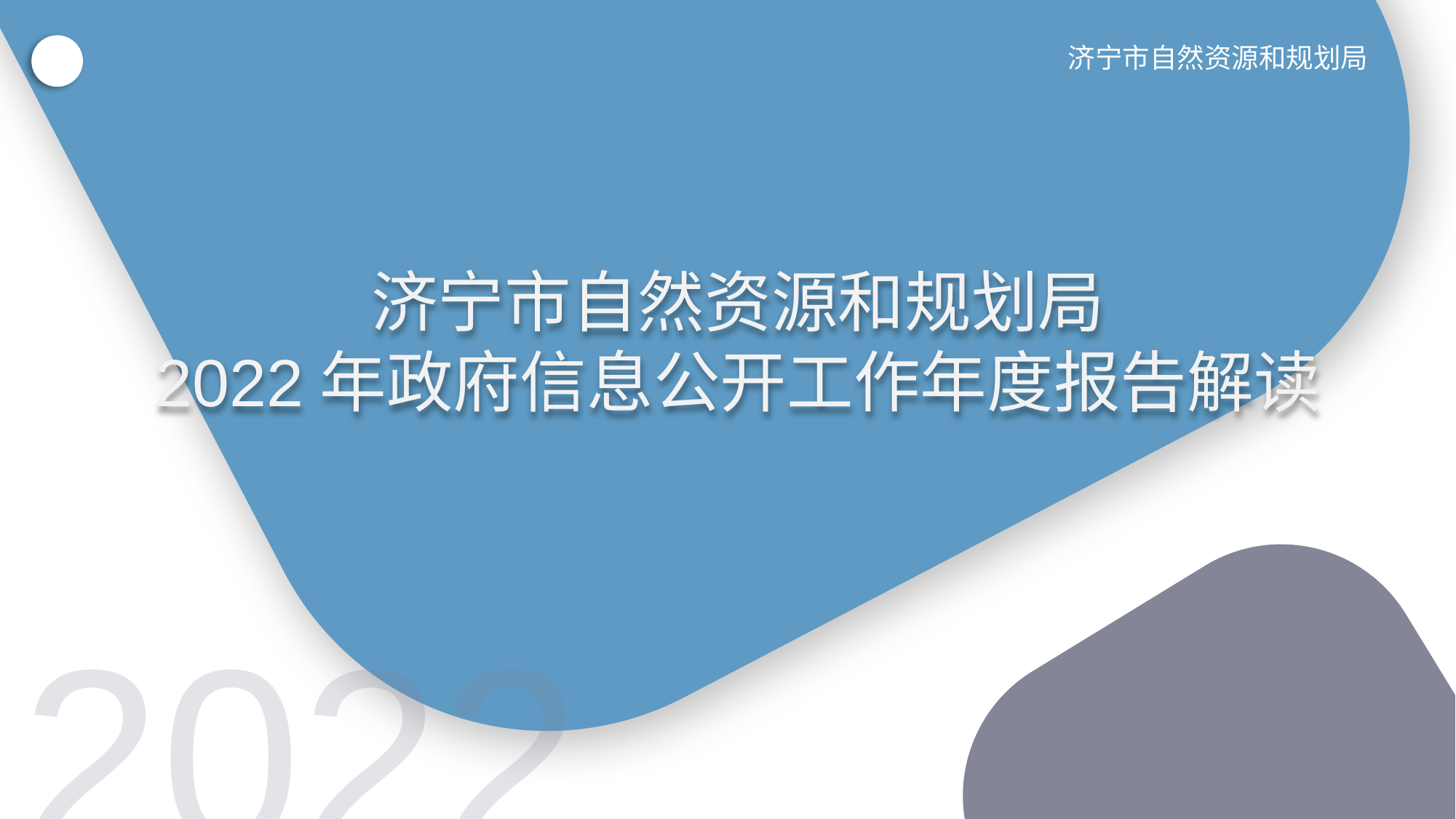

济宁市自然资源和规划局
济宁市自然资源和规划局
2022年政府信息公开工作年度报告解读

2022